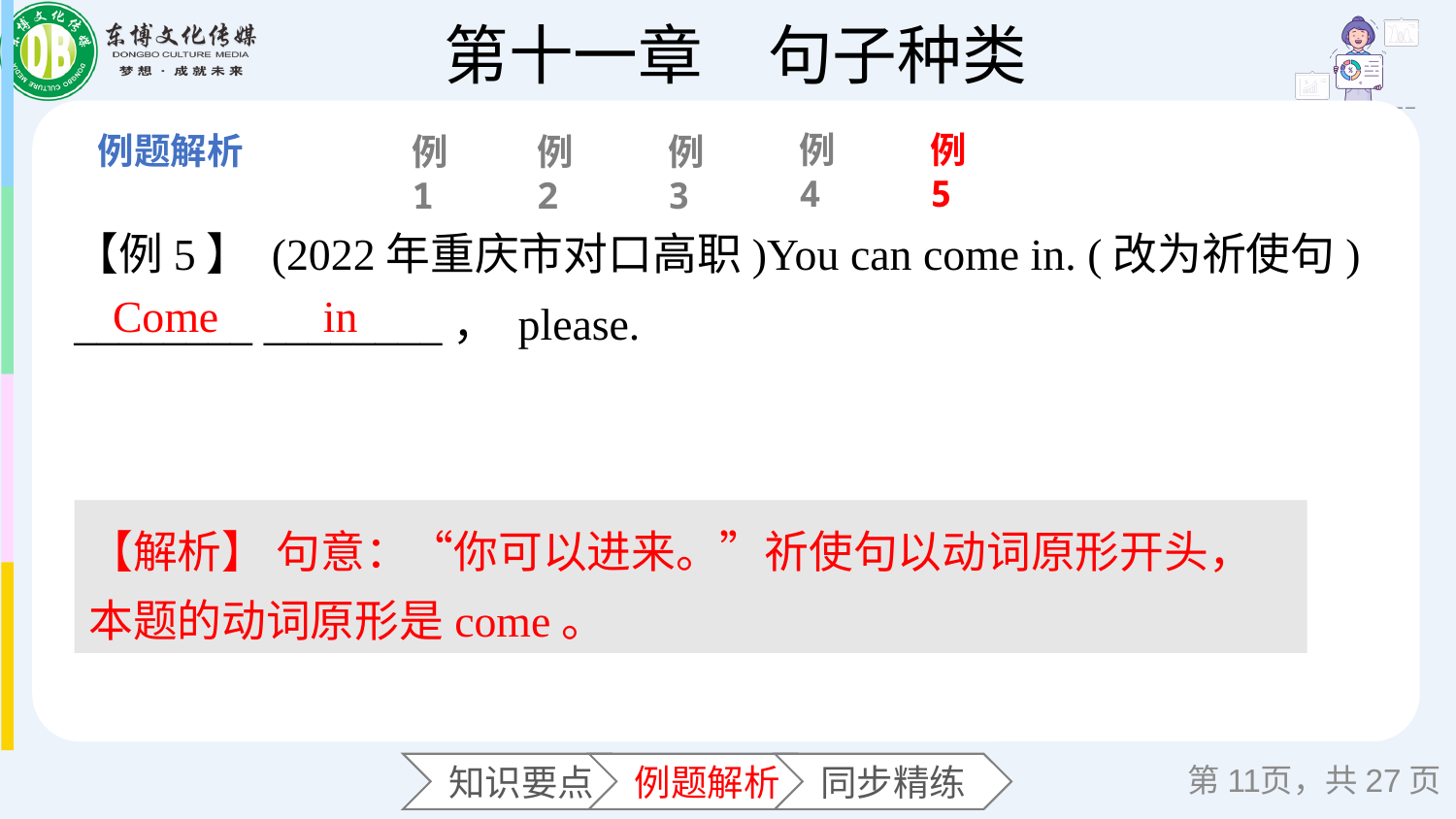

例4
例5
例1
例2
例3
【例5】 (2022年重庆市对口高职)You can come in. (改为祈使句)
________ ________， please.

in
Come
【解析】 句意：“你可以进来。”祈使句以动词原形开头，本题的动词原形是come。
第11页，共27页